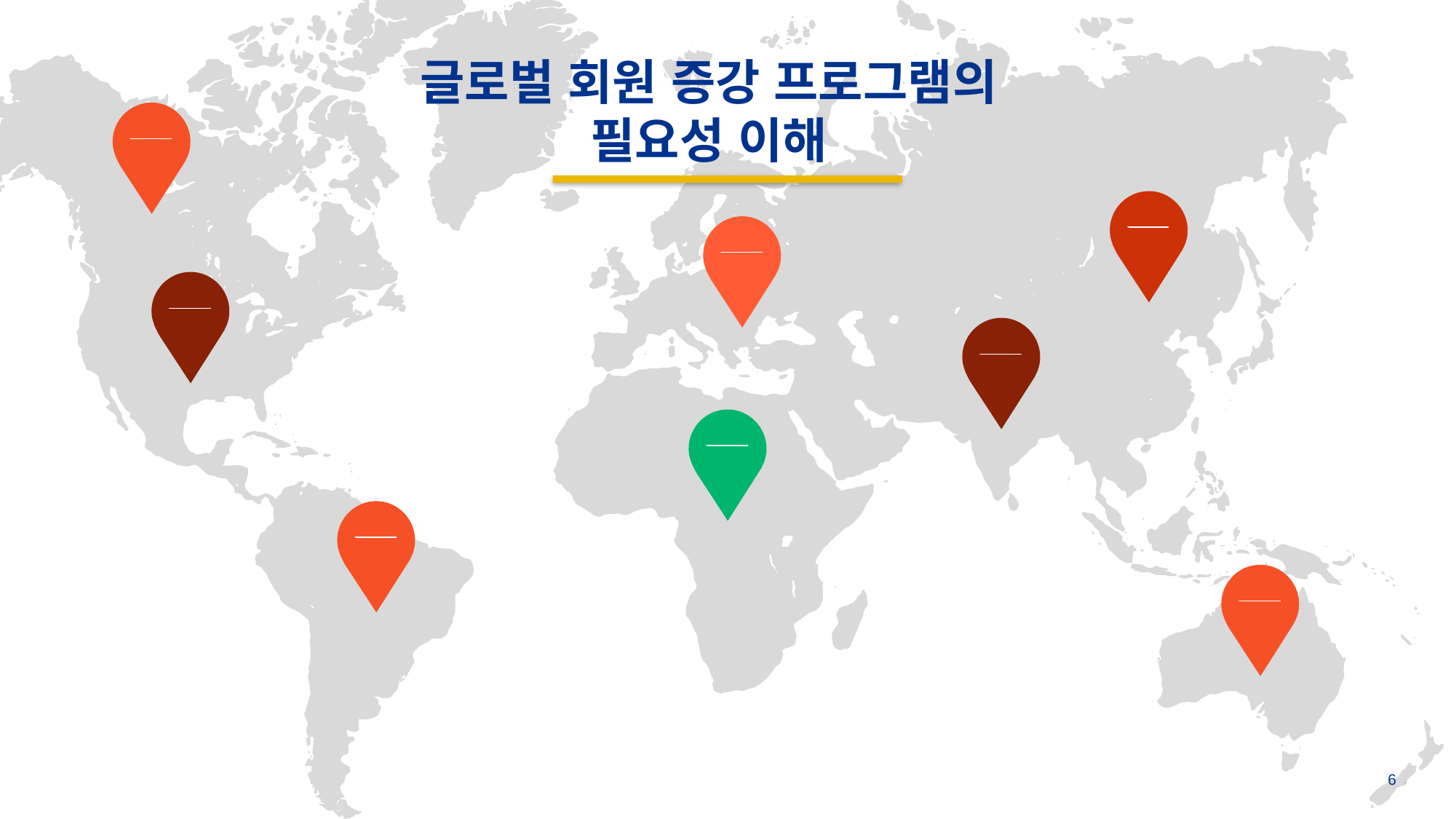

글로벌 회원 증강 프로그램의
필요성 이해
____

____
____
____
____
____
____
____
6